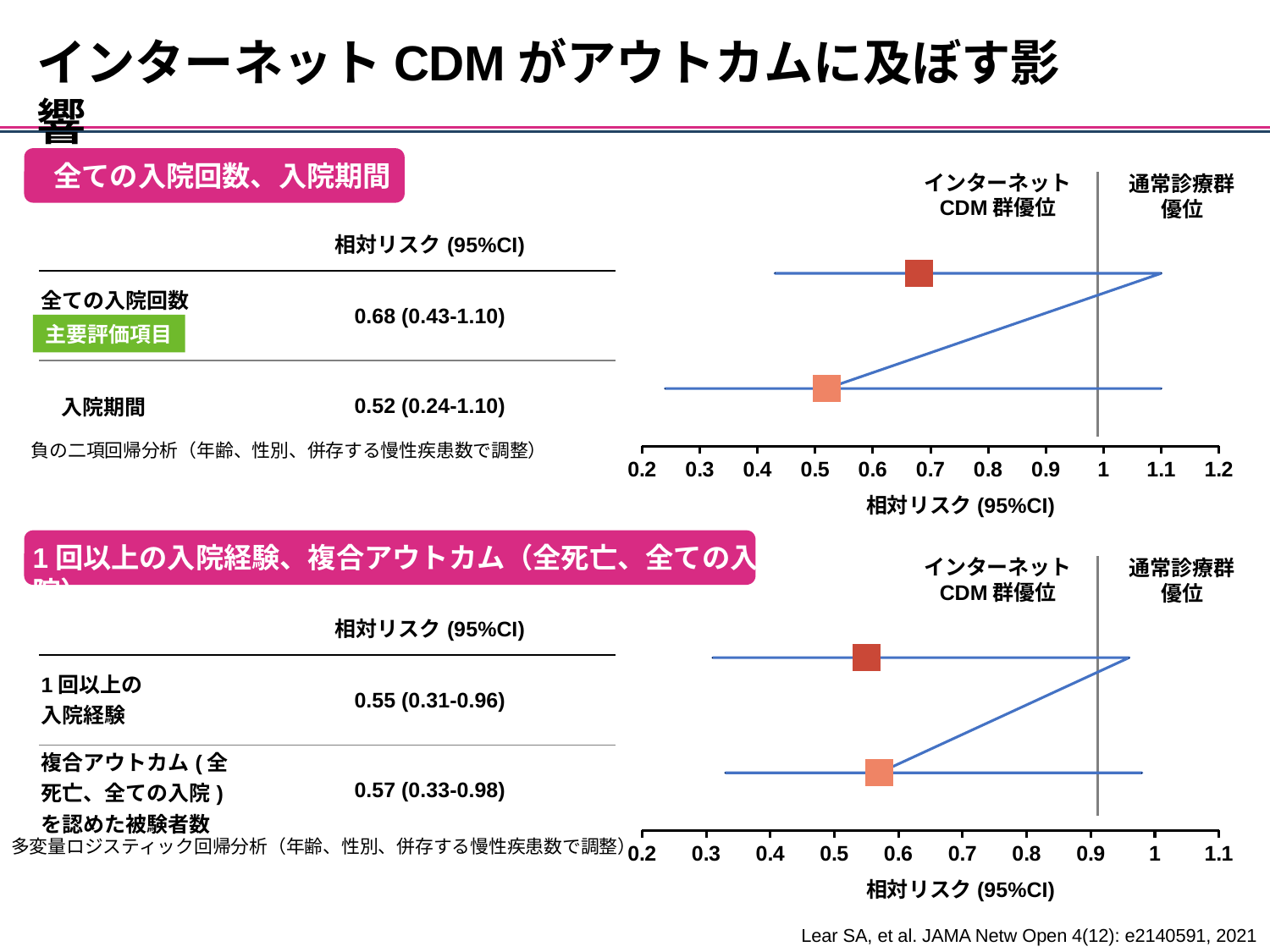

インターネットCDMがアウトカムに及ぼす影響

全ての入院回数、入院期間
インターネット
CDM群優位
通常診療群
優位
|  | 相対リスク(95%CI) |
| --- | --- |
| 全ての入院回数 | 0.68 (0.43-1.10) |
| 入院期間 | 0.52 (0.24-1.10) |

### Chart

| Category | Y の値 |
|---|---|
主要評価項目
負の二項回帰分析（年齢、性別、併存する慢性疾患数で調整）
相対リスク(95%CI)

1回以上の入院経験、複合アウトカム（全死亡、全ての入院）
インターネット
CDM群優位
通常診療群
優位
|  | 相対リスク(95%CI) |
| --- | --- |
| 1回以上の 入院経験 | 0.55 (0.31-0.96) |
| 複合アウトカム(全死亡、全ての入院)を認めた被験者数 | 0.57 (0.33-0.98) |

### Chart

| Category | Y の値 |
|---|---|
多変量ロジスティック回帰分析（年齢、性別、併存する慢性疾患数で調整）
相対リスク(95%CI)
Lear SA, et al. JAMA Netw Open 4(12): e2140591, 2021